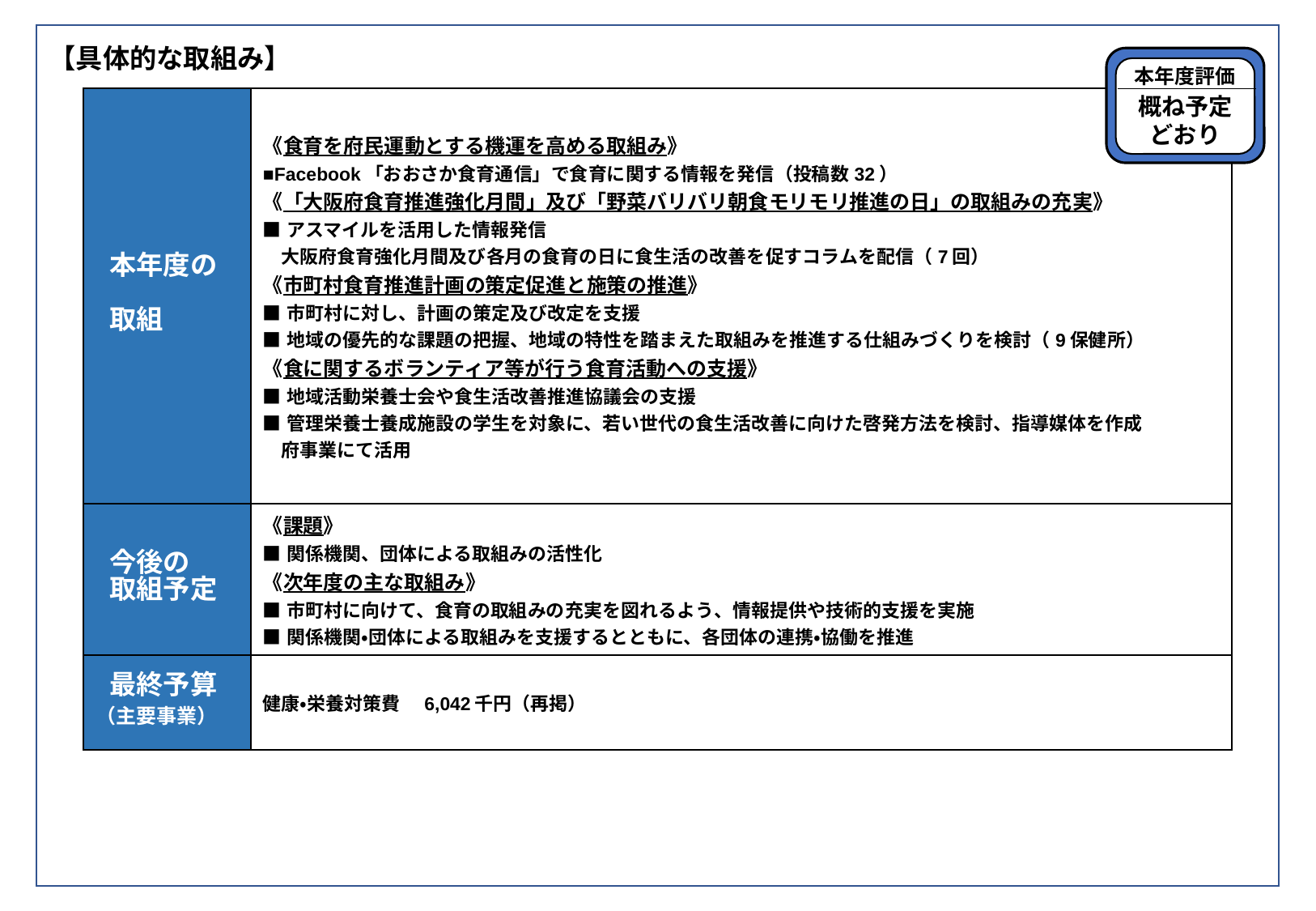

【具体的な取組み】

本年度評価

概ね予定
どおり
| 本年度の 取組 | 《食育を府民運動とする機運を高める取組み》 ■Facebook「おおさか食育通信」で食育に関する情報を発信（投稿数32）　　 《「大阪府食育推進強化月間」及び「野菜バリバリ朝食モリモリ推進の日」の取組みの充実》 ■アスマイルを活用した情報発信 　大阪府食育強化月間及び各月の食育の日に食生活の改善を促すコラムを配信（7回） 《市町村食育推進計画の策定促進と施策の推進》 ■市町村に対し、計画の策定及び改定を支援 ■地域の優先的な課題の把握、地域の特性を踏まえた取組みを推進する仕組みづくりを検討（9保健所） 《食に関するボランティア等が行う食育活動への支援》 ■地域活動栄養士会や食生活改善推進協議会の支援 ■管理栄養士養成施設の学生を対象に、若い世代の食生活改善に向けた啓発方法を検討、指導媒体を作成 　府事業にて活用 |
| --- | --- |
| 今後の 取組予定 | 《課題》 ■関係機関、団体による取組みの活性化 《次年度の主な取組み》 ■市町村に向けて、食育の取組みの充実を図れるよう、情報提供や技術的支援を実施 ■関係機関・団体による取組みを支援するとともに、各団体の連携・協働を推進 |
| 最終予算 （主要事業） | 健康・栄養対策費　6,042千円（再掲） |
概ね予定どおり
概ね予定どおり